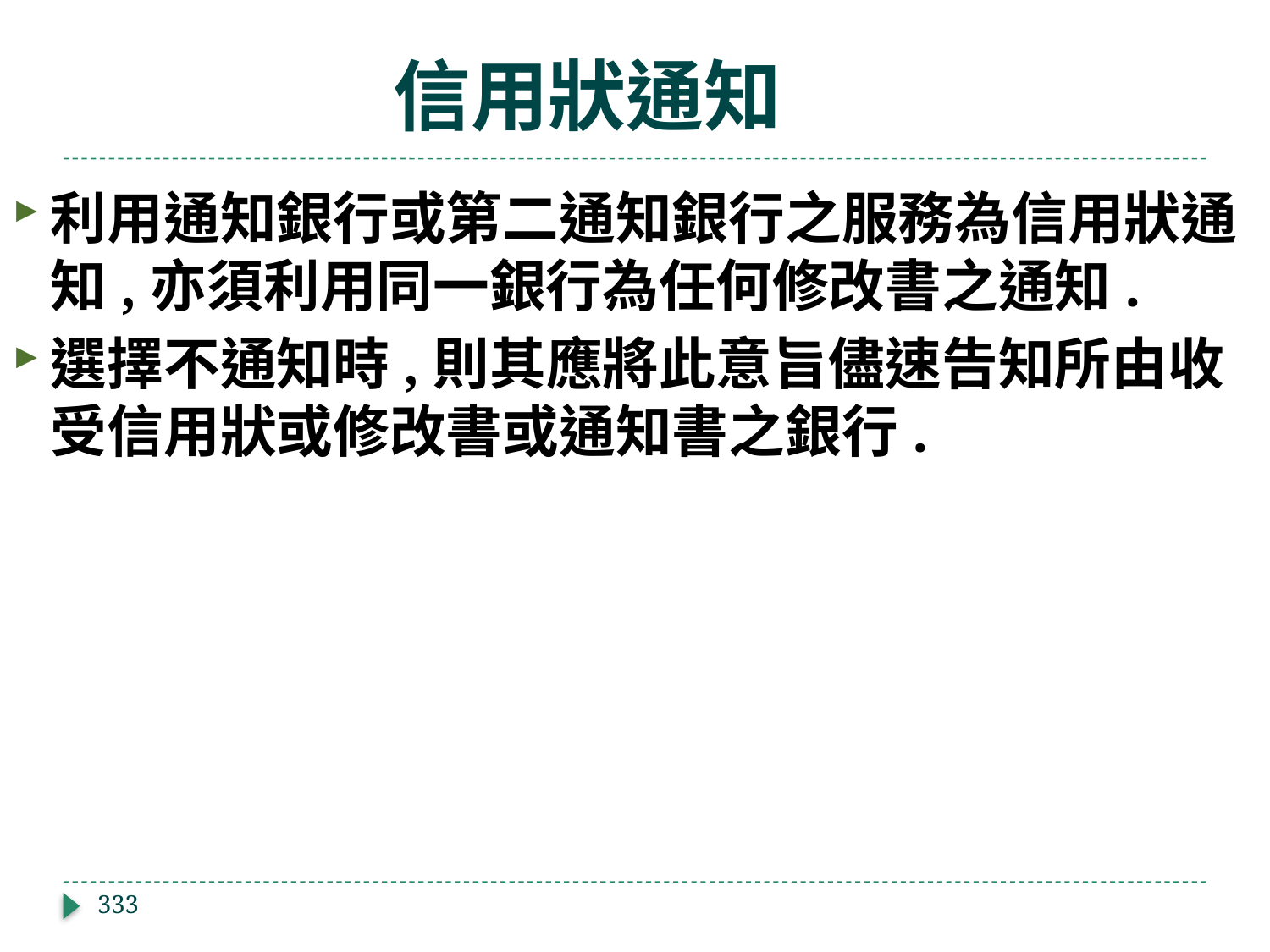

# 信用狀通知
利用通知銀行或第二通知銀行之服務為信用狀通知,亦須利用同一銀行為任何修改書之通知.
選擇不通知時,則其應將此意旨儘速告知所由收受信用狀或修改書或通知書之銀行.
333